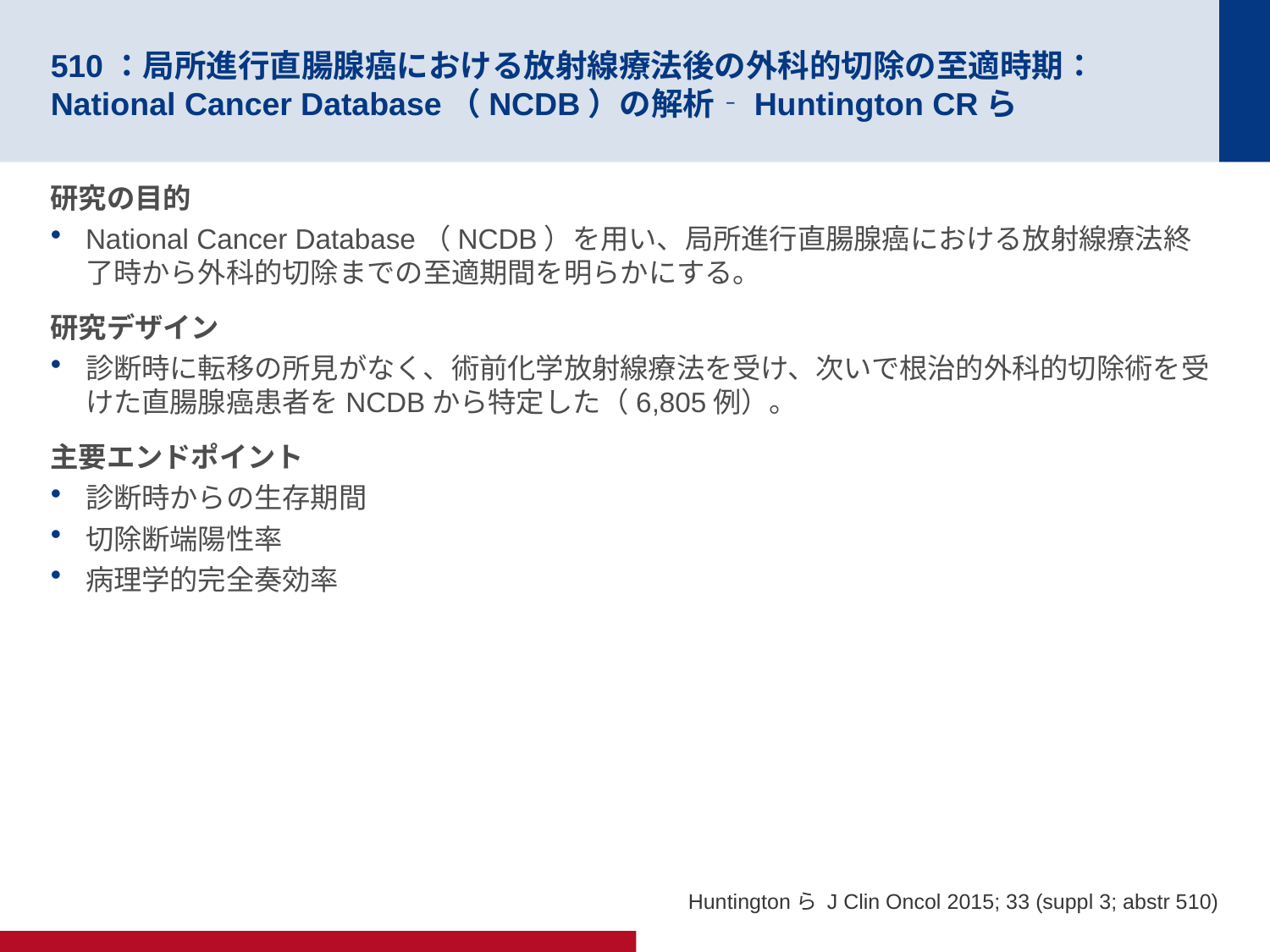

# 510：局所進行直腸腺癌における放射線療法後の外科的切除の至適時期：National Cancer Database（NCDB）の解析‐Huntington CRら
研究の目的
National Cancer Database（NCDB）を用い、局所進行直腸腺癌における放射線療法終了時から外科的切除までの至適期間を明らかにする。
研究デザイン
診断時に転移の所見がなく、術前化学放射線療法を受け、次いで根治的外科的切除術を受けた直腸腺癌患者をNCDBから特定した（6,805例）。
主要エンドポイント
診断時からの生存期間
切除断端陽性率
病理学的完全奏効率

Huntingtonら J Clin Oncol 2015; 33 (suppl 3; abstr 510)